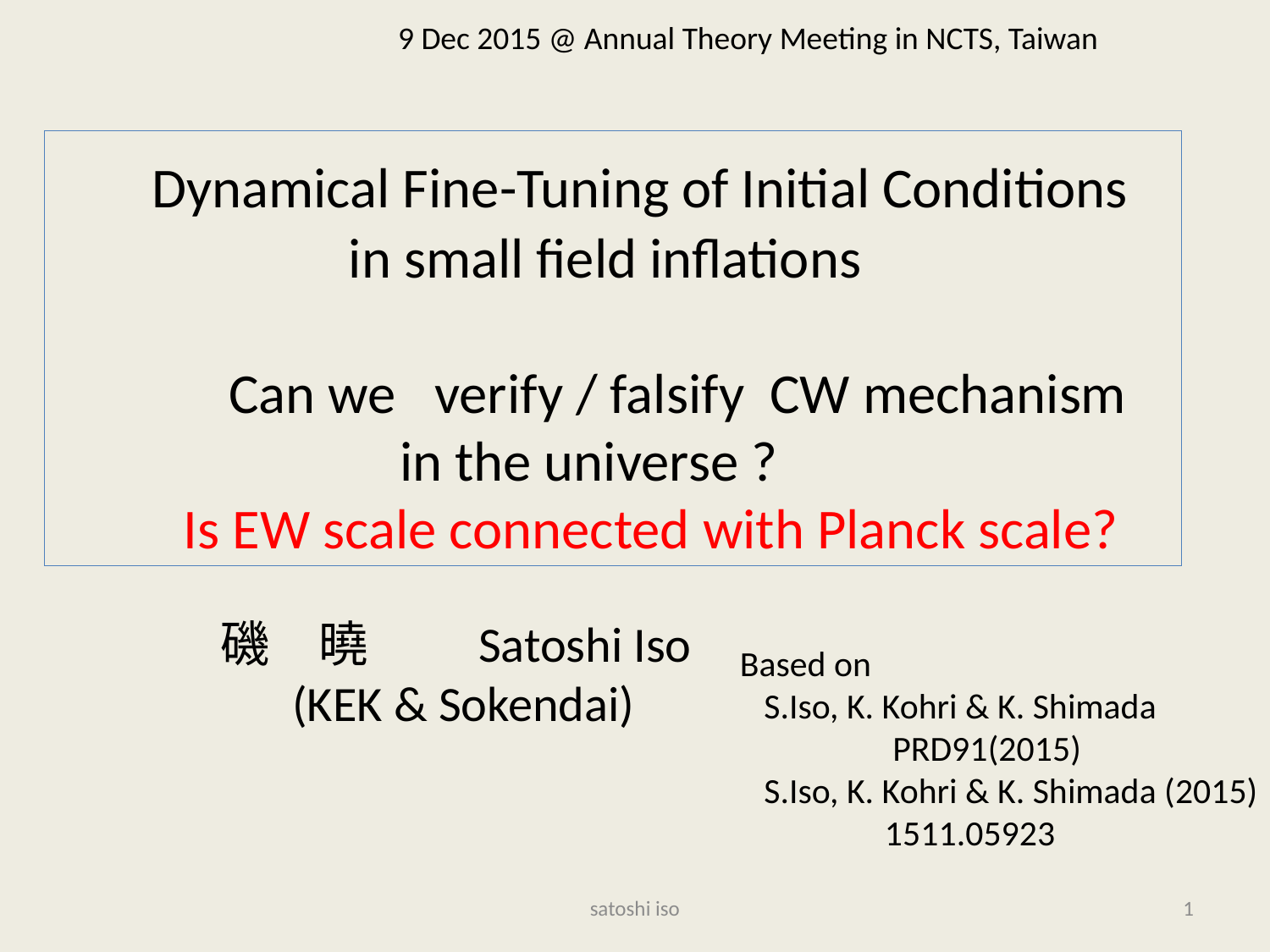

9 Dec 2015 @ Annual Theory Meeting in NCTS, Taiwan
      Dynamical Fine-Tuning of Initial Conditions
                       in small field inflations

       　Can we   verify / falsify  CW mechanism
        　　        in the universe ?
          Is EW scale connected with Planck scale?
磯　曉　　Satoshi Iso
　 (KEK & Sokendai)
Based on
   S.Iso, K. Kohri & K. Shimada
                   PRD91(2015)
   S.Iso, K. Kohri & K. Shimada (2015)
                  1511.05923
satoshi iso
1